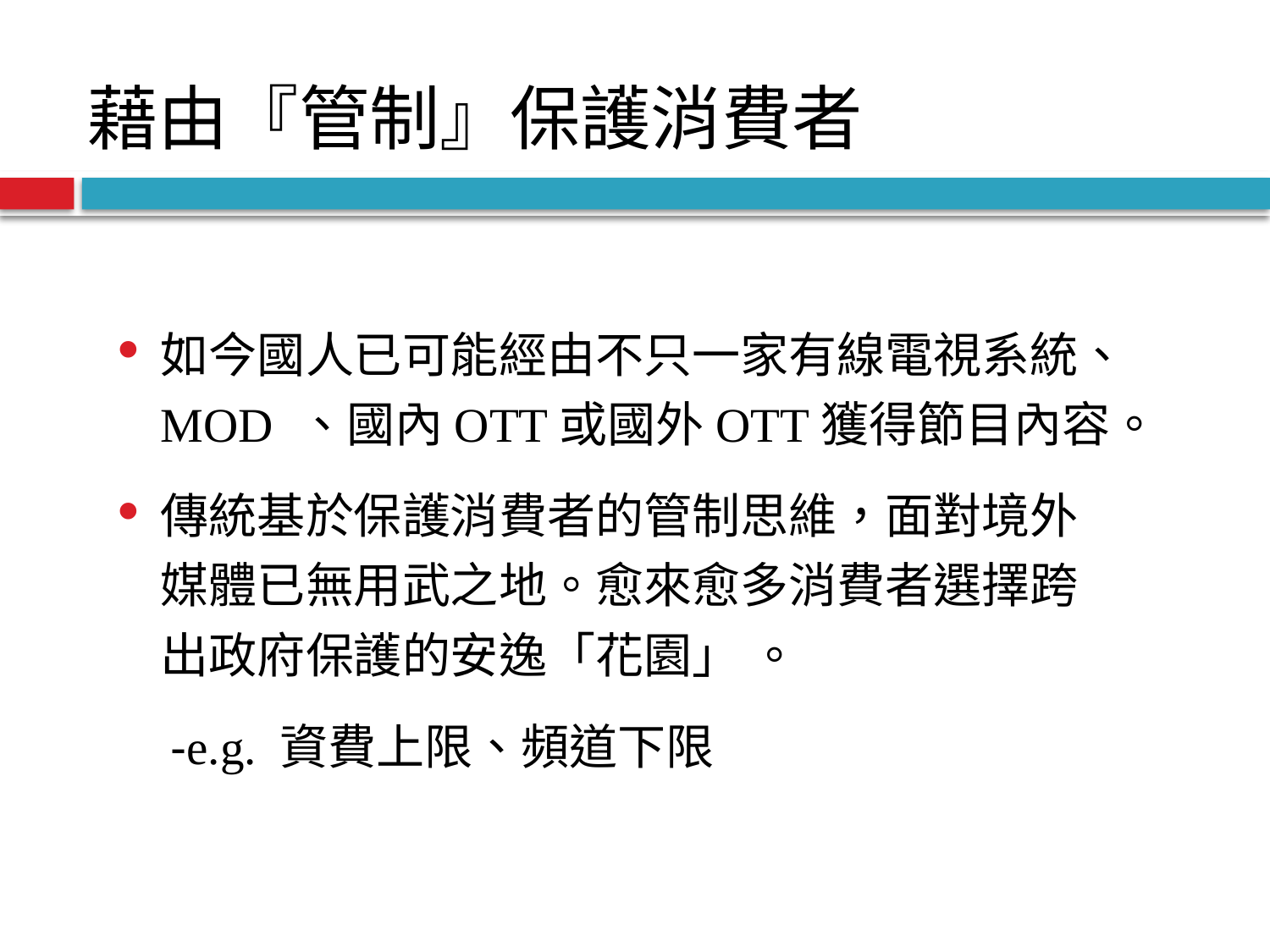

藉由『管制』保護消費者

如今國人已可能經由不只一家有線電視系統、MOD 、國內OTT或國外OTT獲得節目內容。
傳統基於保護消費者的管制思維，面對境外媒體已無用武之地。愈來愈多消費者選擇跨出政府保護的安逸「花園」 。
    -e.g. 資費上限、頻道下限